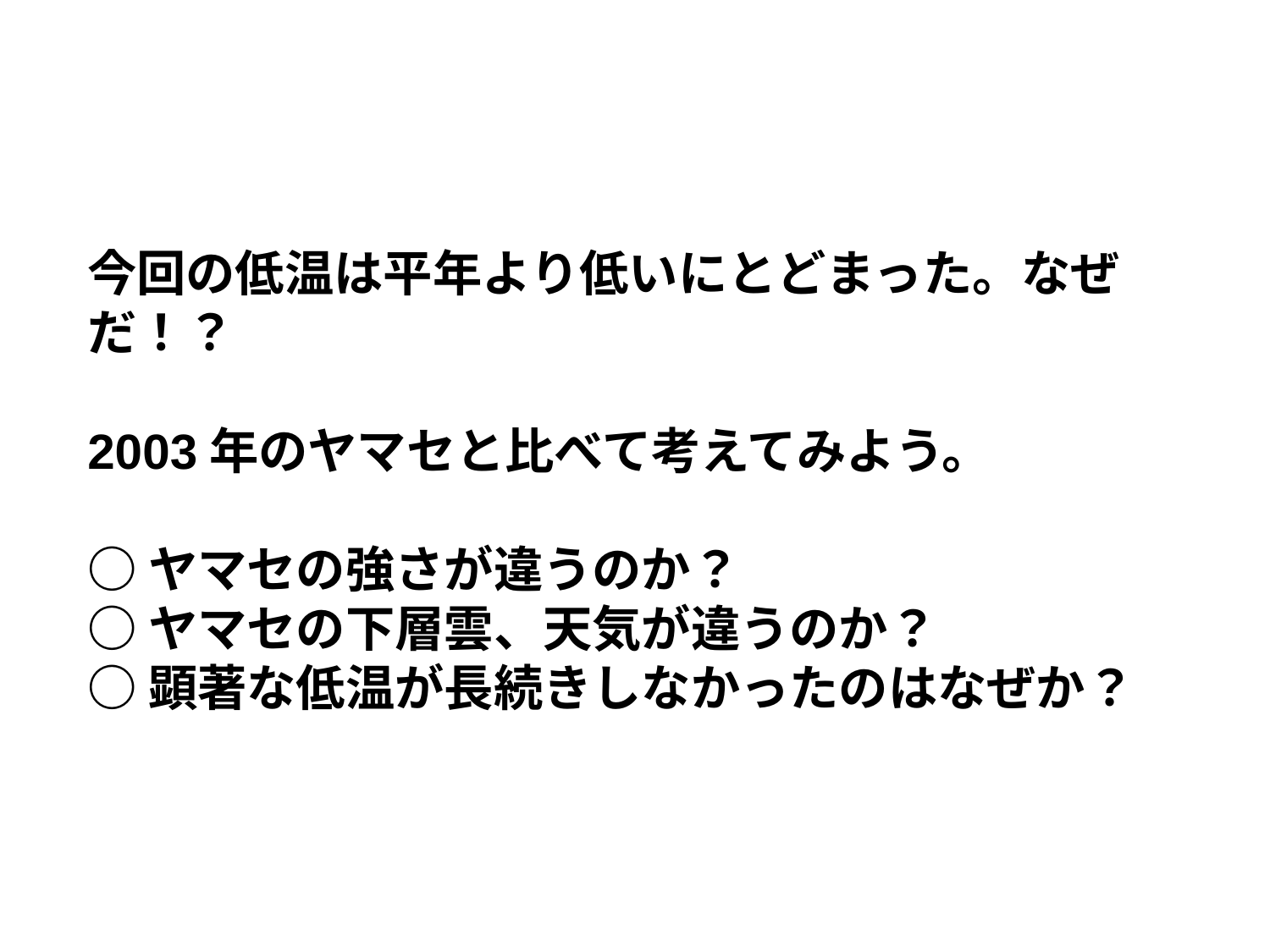

今回の低温は平年より低いにとどまった。なぜだ！？

2003年のヤマセと比べて考えてみよう。

○ヤマセの強さが違うのか？
○ヤマセの下層雲、天気が違うのか？
○顕著な低温が長続きしなかったのはなぜか？